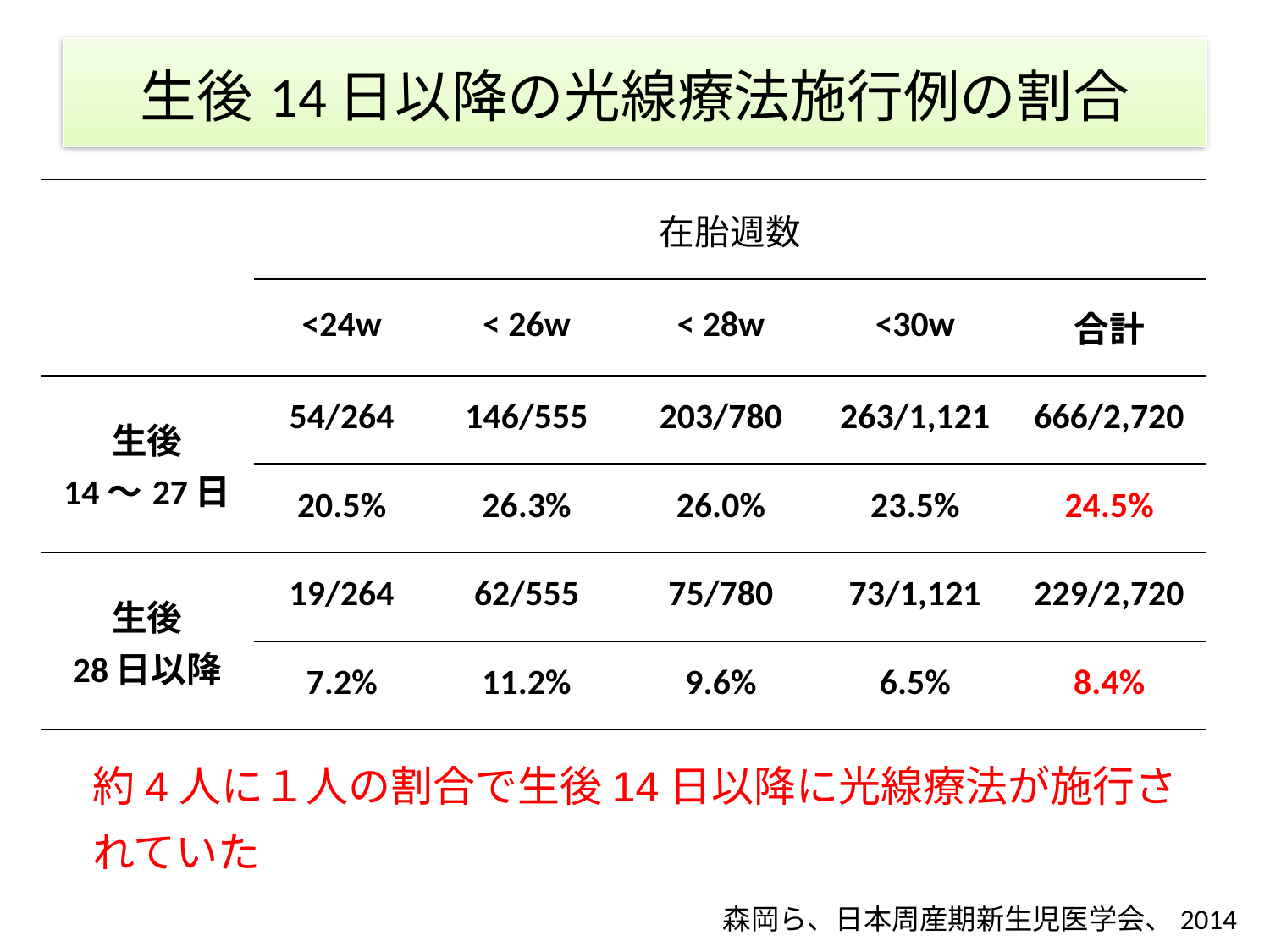

# 生後14日以降の光線療法施行例の割合
|  | 在胎週数 |  |  |  |  |
| --- | --- | --- | --- | --- | --- |
|  | <24w | < 26w | < 28w | <30w | 合計 |
| 生後 14～27日 | 54/264 | 146/555 | 203/780 | 263/1,121 | 666/2,720 |
|  | 20.5% | 26.3% | 26.0% | 23.5% | 24.5% |
| 生後 28日以降 | 19/264 | 62/555 | 75/780 | 73/1,121 | 229/2,720 |
|  | 7.2% | 11.2% | 9.6% | 6.5% | 8.4% |
約4人に１人の割合で生後14日以降に光線療法が施行されていた
森岡ら、日本周産期新生児医学会、2014